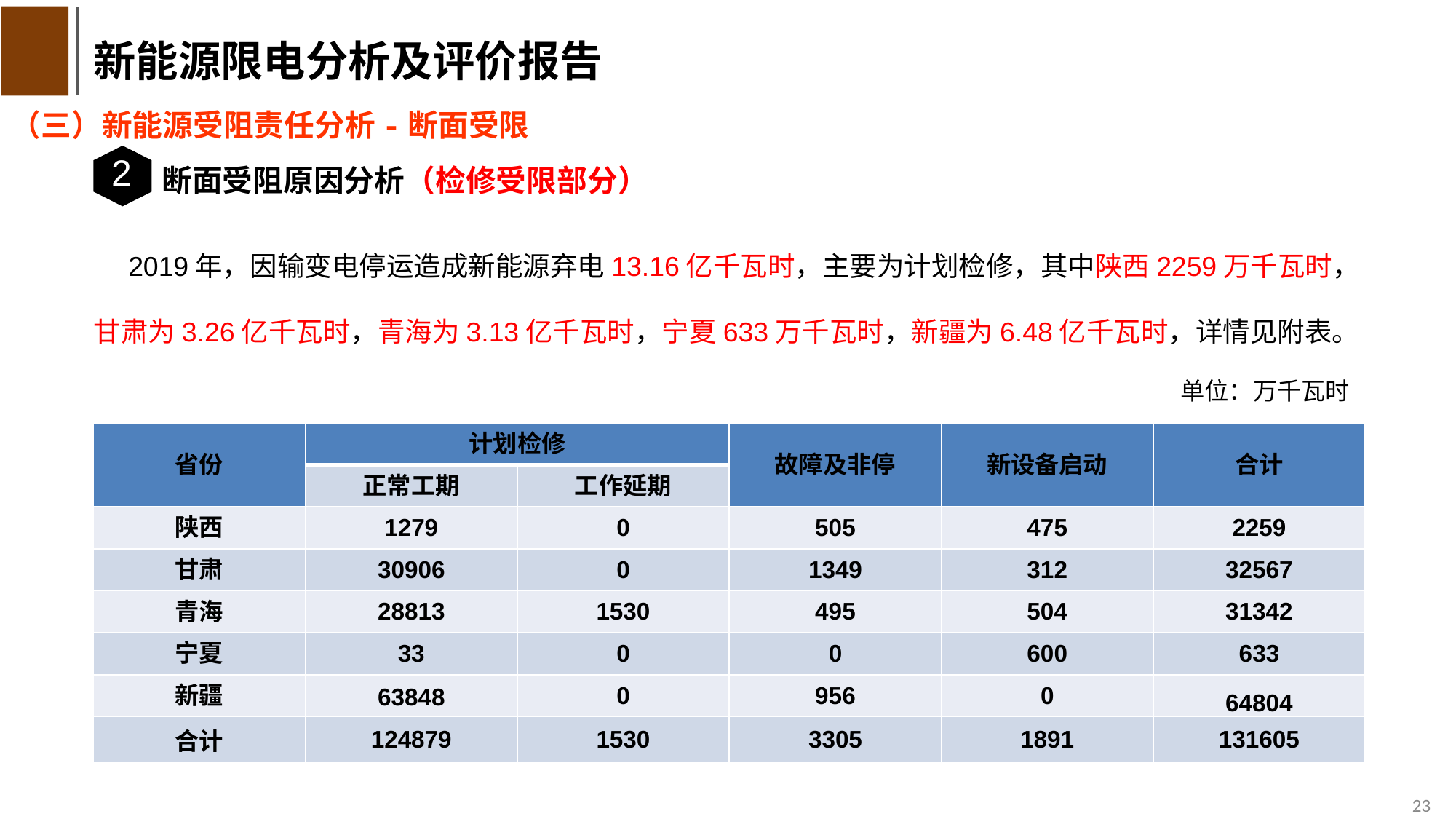

新能源限电分析及评价报告

（三）新能源受阻责任分析-断面受限
2

断面受阻原因分析（检修受限部分）
     2019年，因输变电停运造成新能源弃电13.16亿千瓦时，主要为计划检修，其中陕西2259万千瓦时，甘肃为3.26亿千瓦时，青海为3.13亿千瓦时，宁夏633万千瓦时，新疆为6.48亿千瓦时，详情见附表。
单位：万千瓦时
| 省份 | 计划检修 |  | 故障及非停 | 新设备启动 | 合计 |
| --- | --- | --- | --- | --- | --- |
|  | 正常工期 | 工作延期 |  |  |  |
| 陕西 | 1279 | 0 | 505 | 475 | 2259 |
| 甘肃 | 30906 | 0 | 1349 | 312 | 32567 |
| 青海 | 28813 | 1530 | 495 | 504 | 31342 |
| 宁夏 | 33 | 0 | 0 | 600 | 633 |
| 新疆 | 63848 | 0 | 956 | 0 | 64804 |
| 合计 | 124879 | 1530 | 3305 | 1891 | 131605 |
23